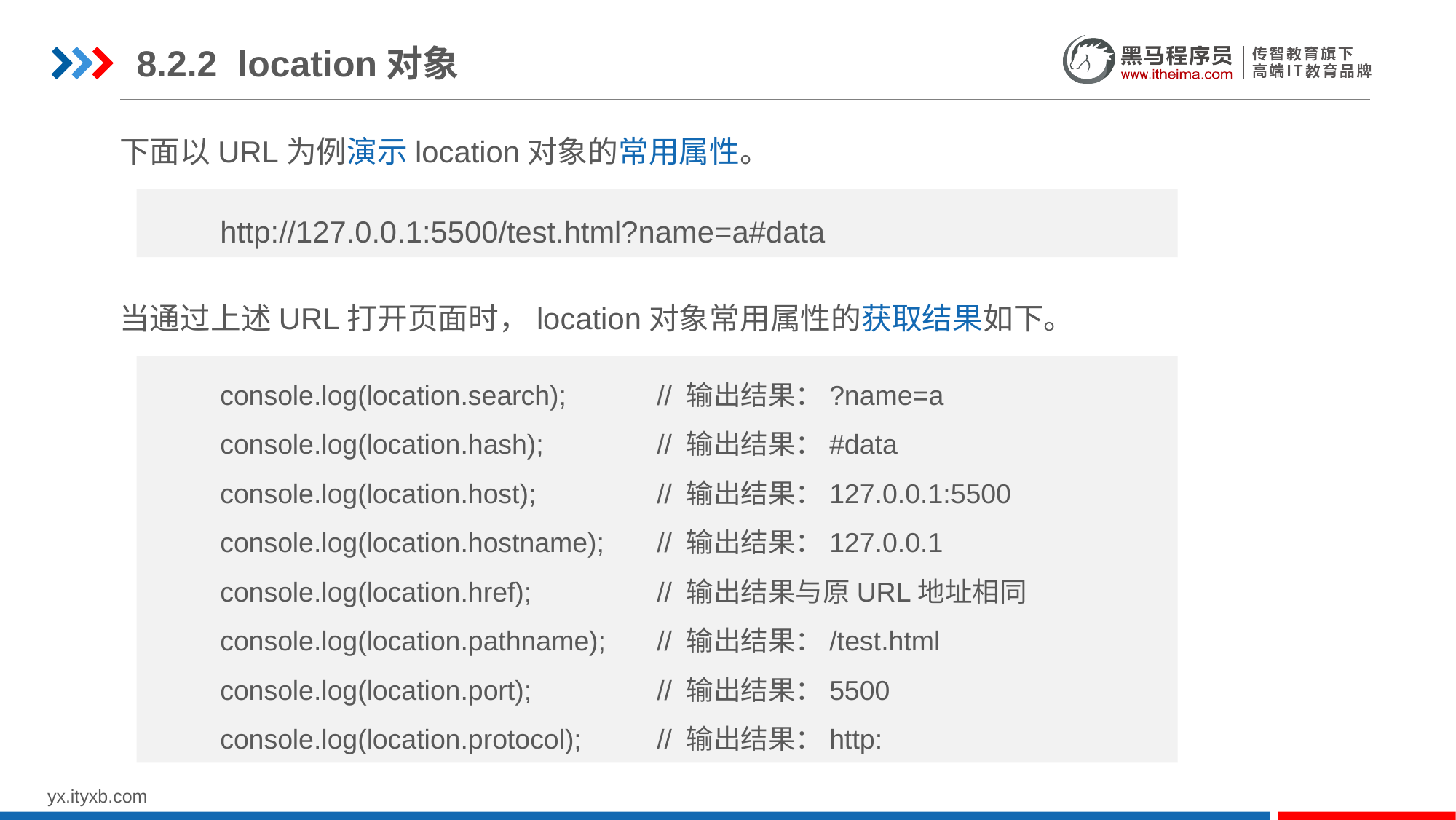

8.2.2  location对象
下面以URL为例演示location对象的常用属性。
http://127.0.0.1:5500/test.html?name=a#data

当通过上述URL打开页面时，location对象常用属性的获取结果如下。
console.log(location.search);	// 输出结果：?name=a
console.log(location.hash);		// 输出结果：#data
console.log(location.host);		// 输出结果：127.0.0.1:5500
console.log(location.hostname);	// 输出结果：127.0.0.1
console.log(location.href);		// 输出结果与原URL地址相同
console.log(location.pathname);	// 输出结果：/test.html
console.log(location.port);		// 输出结果：5500
console.log(location.protocol);	// 输出结果：http: